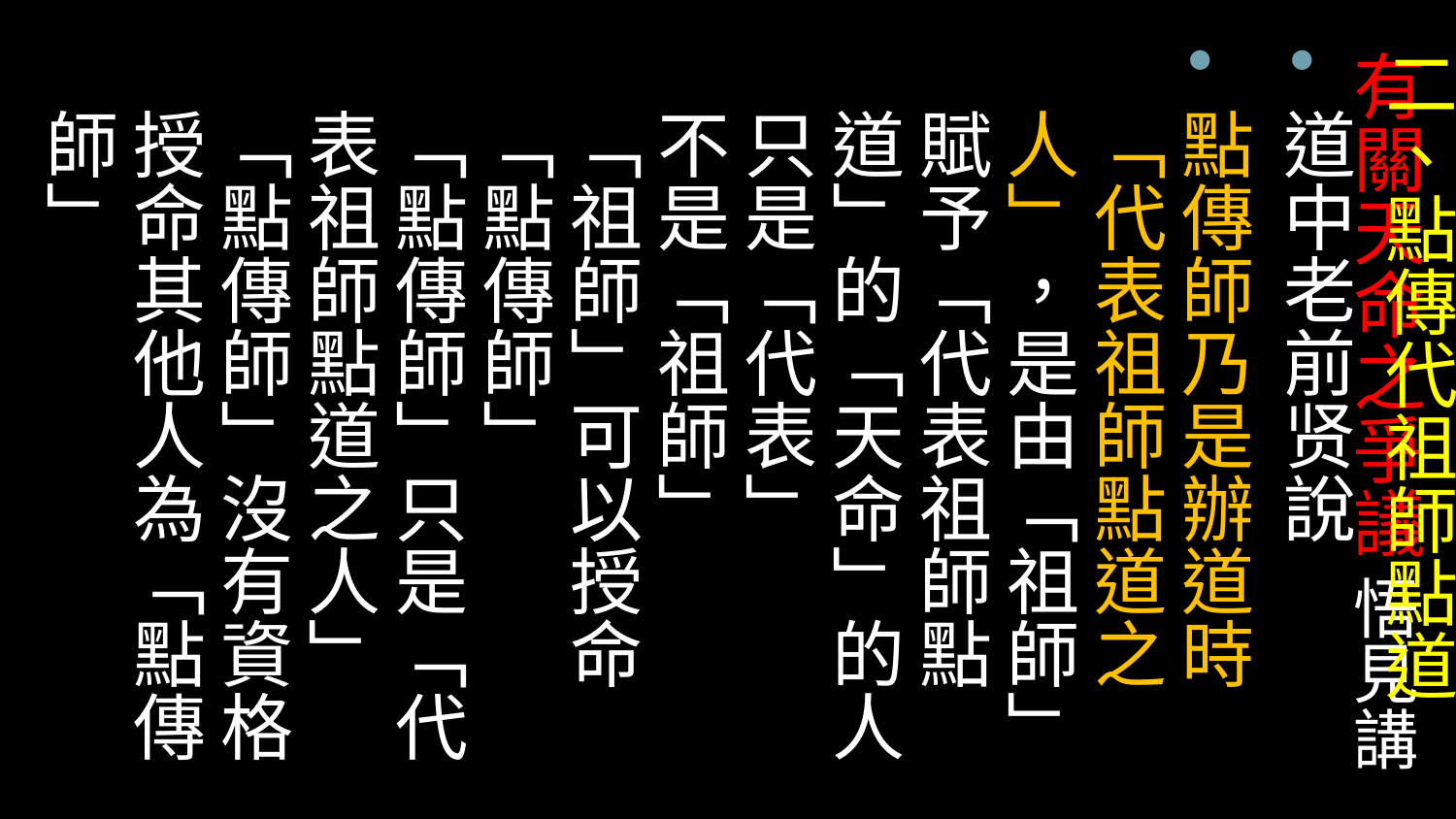

二、點傳代祖師點道
道中老前贤說
點傳師乃是辦道時「代表祖師點道之人」，是由「祖師」賦予「代表祖師點道」的「天命」的人
只是「代表」
不是「祖師」
「祖師」可以授命「點傳師」
「點傳師」只是「代表祖師點道之人」
「點傳師」沒有資格授命其他人為「點傳師」
# 有關天命之爭議 悟見講